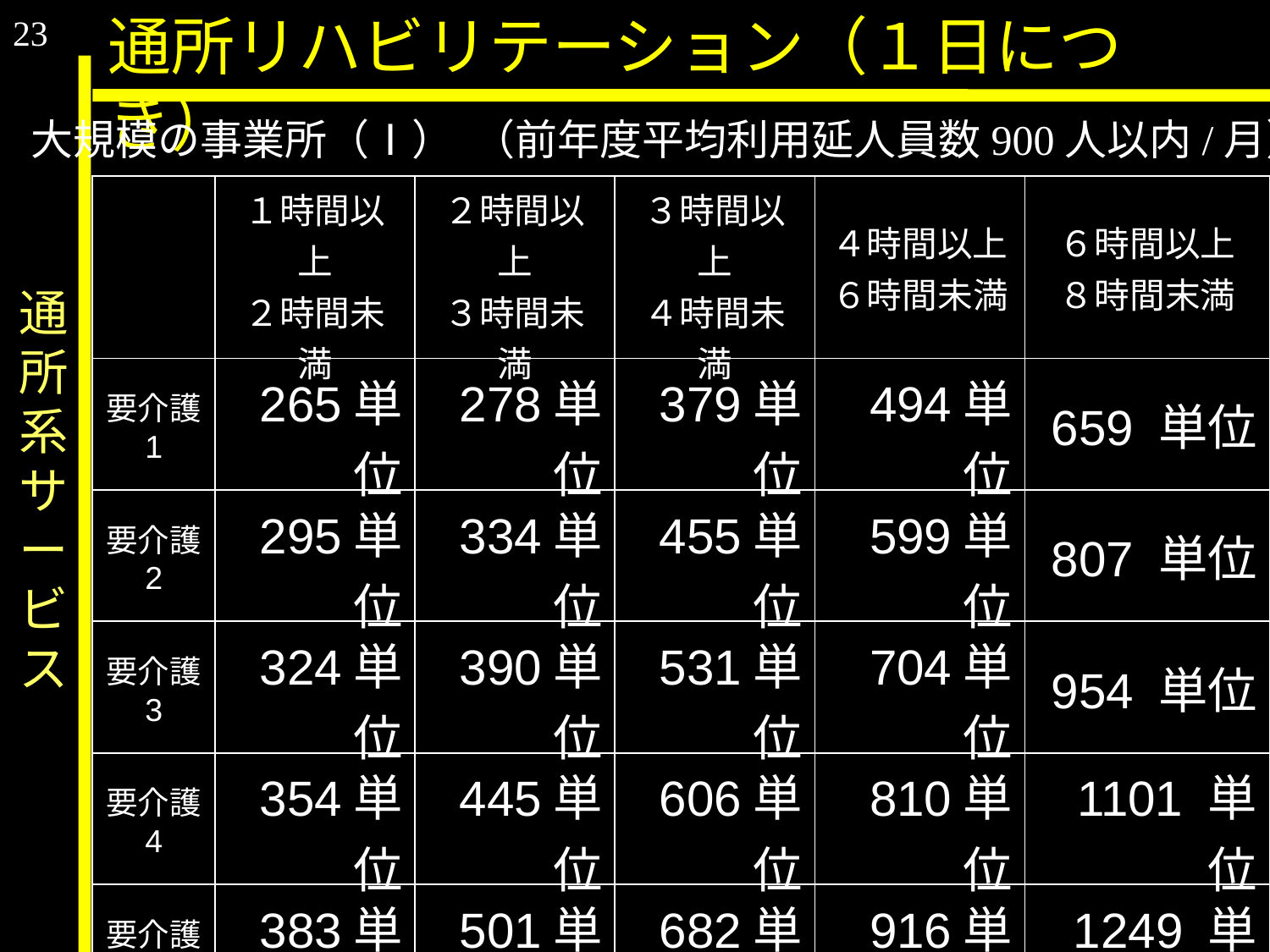

23
通所リハビリテーション（１日につき）

大規模の事業所（Ⅰ）  （前年度平均利用延人員数900人以内/月）
通所系サービス
|  | １時間以上 ２時間未満 | ２時間以上 ３時間未満 | ３時間以上 ４時間未満 | ４時間以上 ６時間未満 | ６時間以上 ８時間末満 |
| --- | --- | --- | --- | --- | --- |
| 要介護 1 | 265単位 | 278単位 | 379単位 | 494単位 | 659 単位 |
| 要介護 2 | 295単位 | 334単位 | 455単位 | 599単位 | 807 単位 |
| 要介護 3 | 324単位 | 390単位 | 531単位 | 704単位 | 954 単位 |
| 要介護 4 | 354単位 | 445単位 | 606単位 | 810単位 | 1101 単位 |
| 要介護 5 | 383単位 | 501単位 | 682単位 | 916単位 | 1249 単位 |